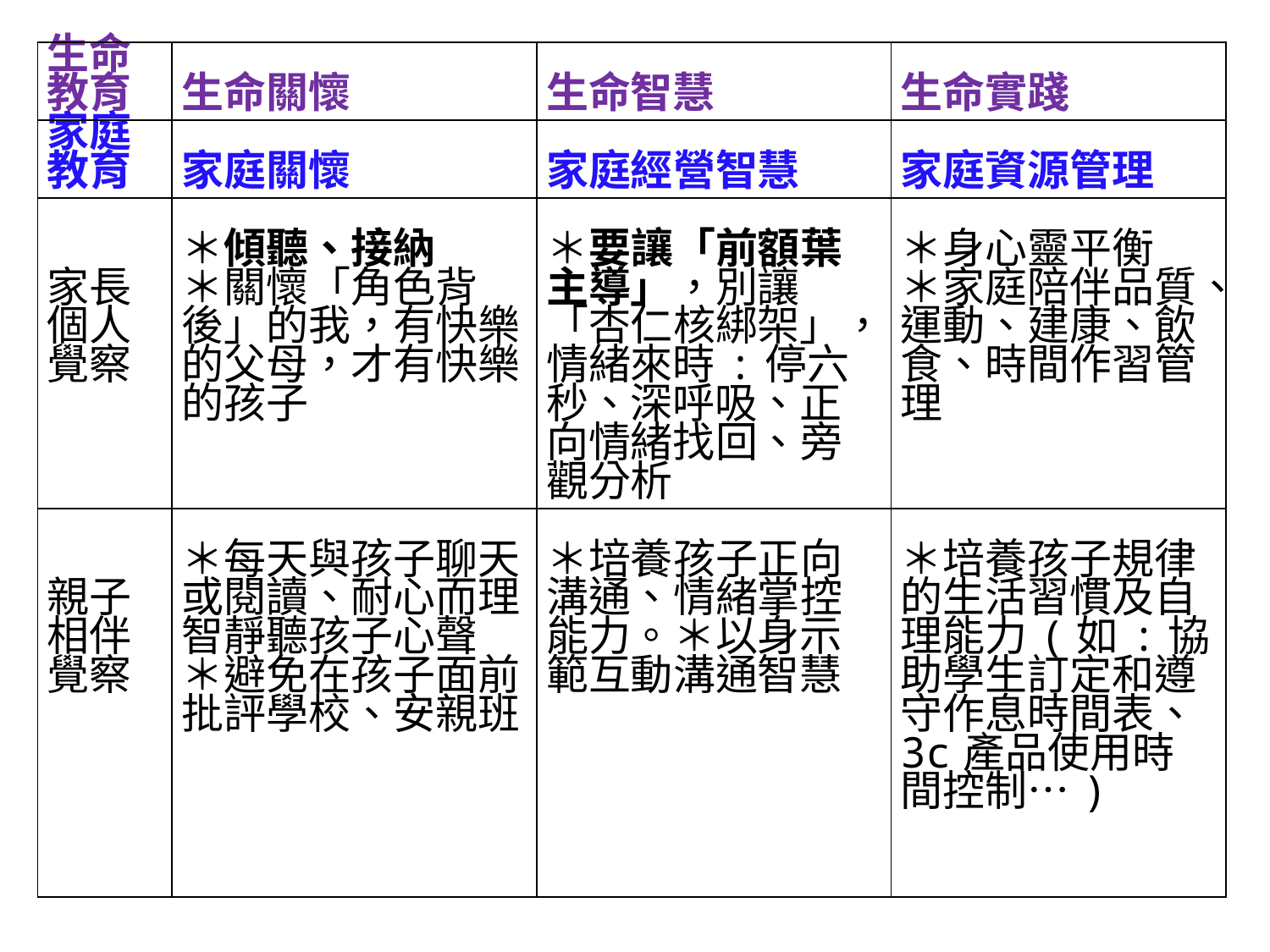

| 生命教育 | 生命關懷 | 生命智慧 | 生命實踐 |
| --- | --- | --- | --- |
| 家庭教育 | 家庭關懷 | 家庭經營智慧 | 家庭資源管理 |
| 家長個人覺察 | ＊傾聽、接納 ＊關懷「角色背後」的我，有快樂的父母，才有快樂的孩子 | ＊要讓「前額葉主導」，別讓「杏仁核綁架」，情緒來時:停六秒、深呼吸、正向情緒找回、旁觀分析 | ＊身心靈平衡 ＊家庭陪伴品質、運動、建康、飲食、時間作習管理 |
| 親子相伴覺察 | ＊每天與孩子聊天或閱讀、耐心而理智靜聽孩子心聲 ＊避免在孩子面前批評學校、安親班 | ＊培養孩子正向溝通、情緒掌控能力。＊以身示範互動溝通智慧 | ＊培養孩子規律的生活習慣及自理能力(如:協助學生訂定和遵守作息時間表、3c產品使用時間控制…) |